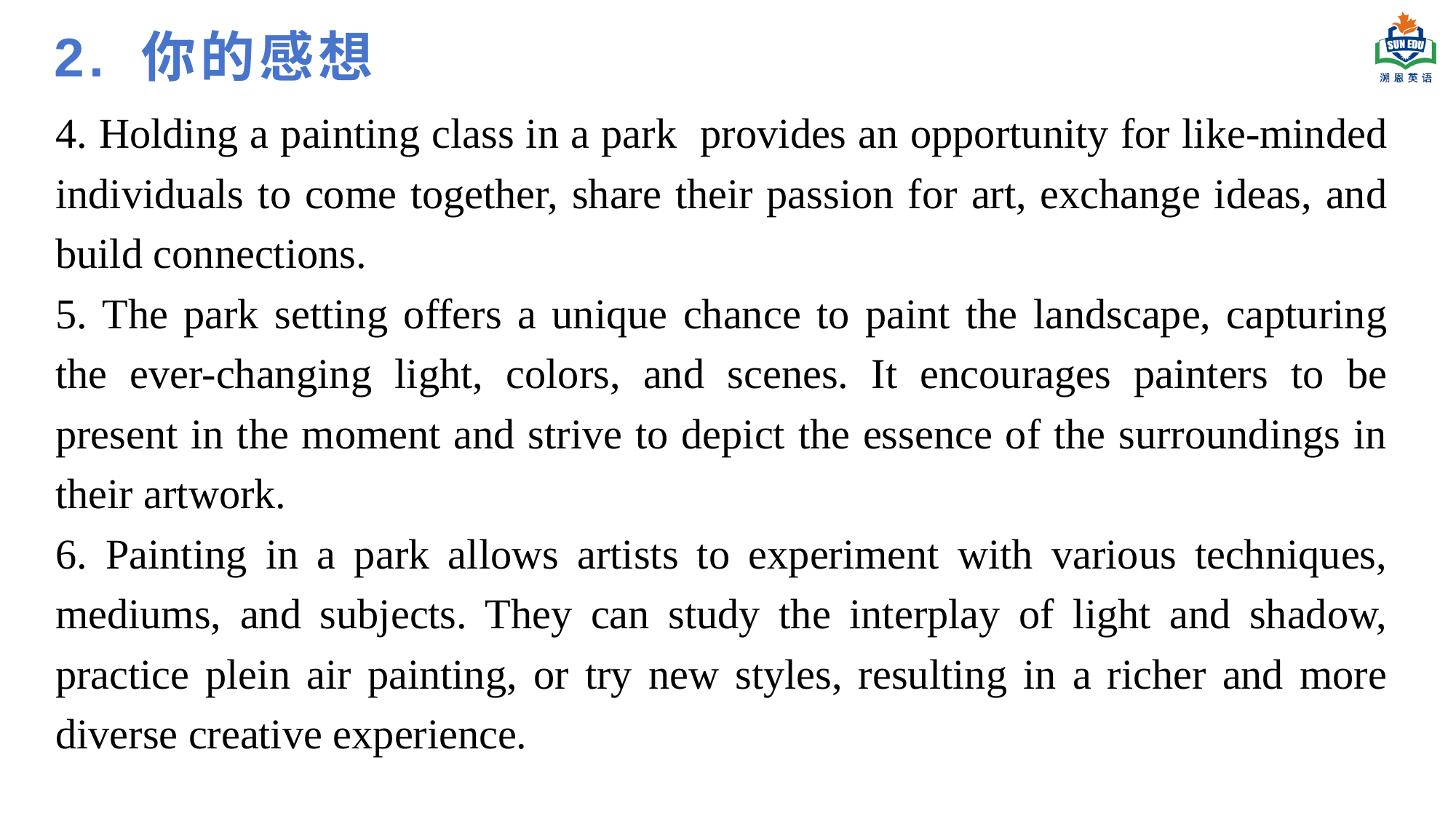

2. 你的感想
4. Holding a painting class in a park  provides an opportunity for like-minded individuals to come together, share their passion for art, exchange ideas, and build connections.
5. The park setting offers a unique chance to paint the landscape, capturing the ever-changing light, colors, and scenes. It encourages painters to be present in the moment and strive to depict the essence of the surroundings in their artwork.
6. Painting in a park allows artists to experiment with various techniques, mediums, and subjects. They can study the interplay of light and shadow, practice plein air painting, or try new styles, resulting in a richer and more diverse creative experience.